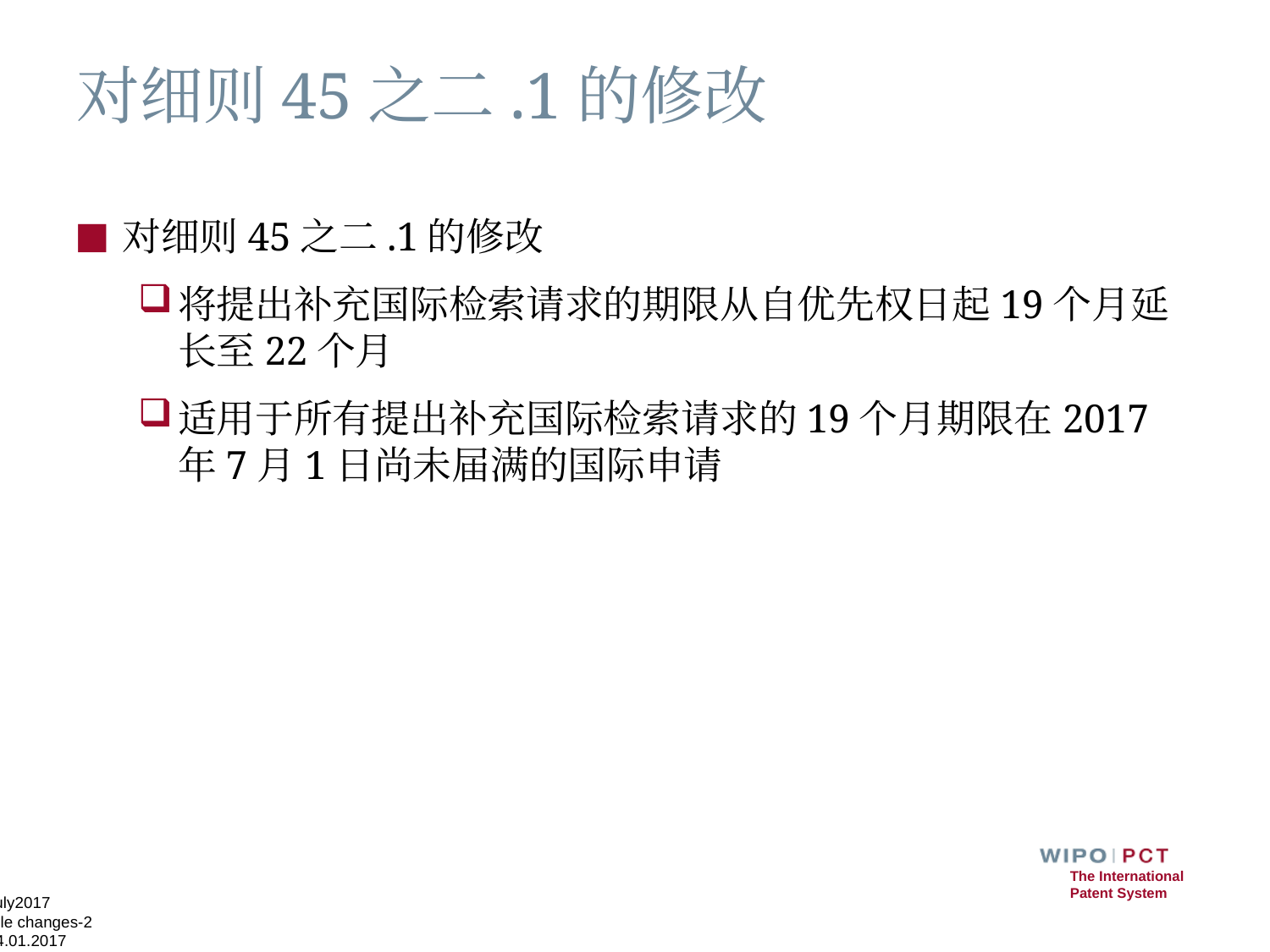

# 对细则45之二.1的修改
对细则45之二.1的修改
将提出补充国际检索请求的期限从自优先权日起19个月延长至22个月
适用于所有提出补充国际检索请求的19个月期限在2017年7月1日尚未届满的国际申请